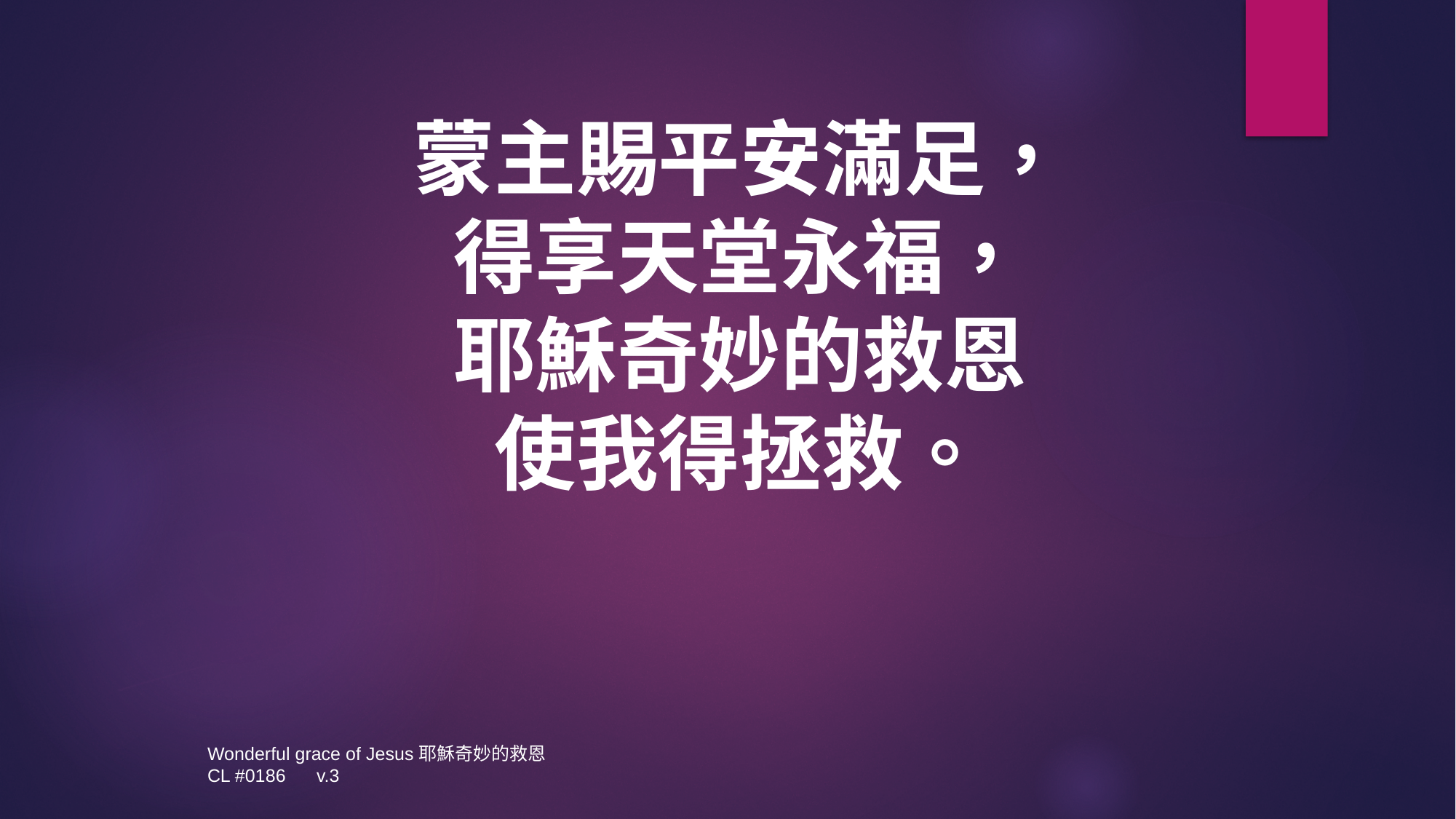

蒙主賜平安滿足，
得享天堂永福，
耶穌奇妙的救恩
使我得拯救。
Wonderful grace of Jesus耶穌奇妙的救恩
CL #0186	v.3